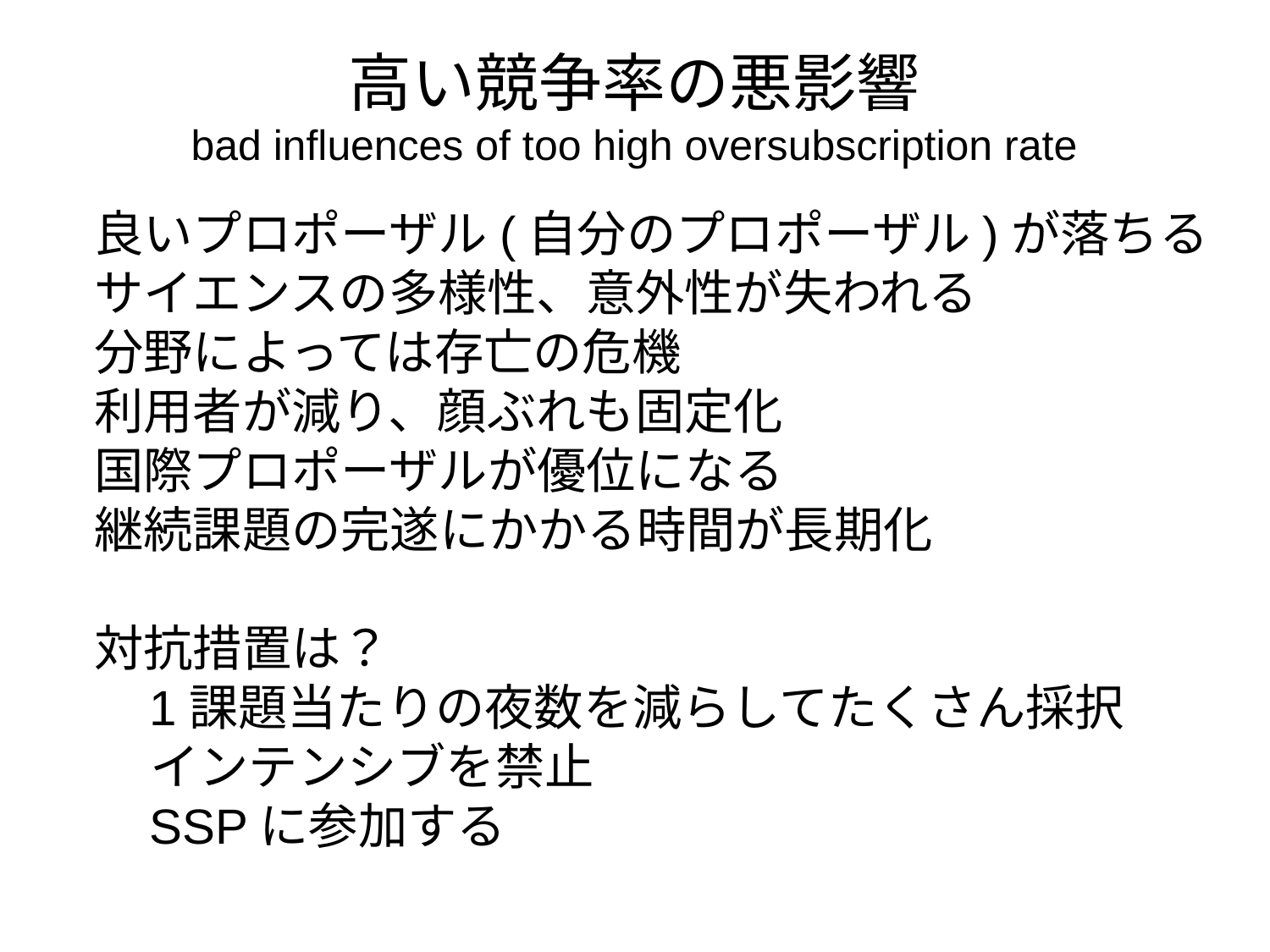

高い競争率の悪影響
bad influences of too high oversubscription rate
良いプロポーザル(自分のプロポーザル)が落ちる
サイエンスの多様性、意外性が失われる
分野によっては存亡の危機
利用者が減り、顔ぶれも固定化
国際プロポーザルが優位になる
継続課題の完遂にかかる時間が長期化

対抗措置は？
    1課題当たりの夜数を減らしてたくさん採択
    インテンシブを禁止
    SSPに参加する